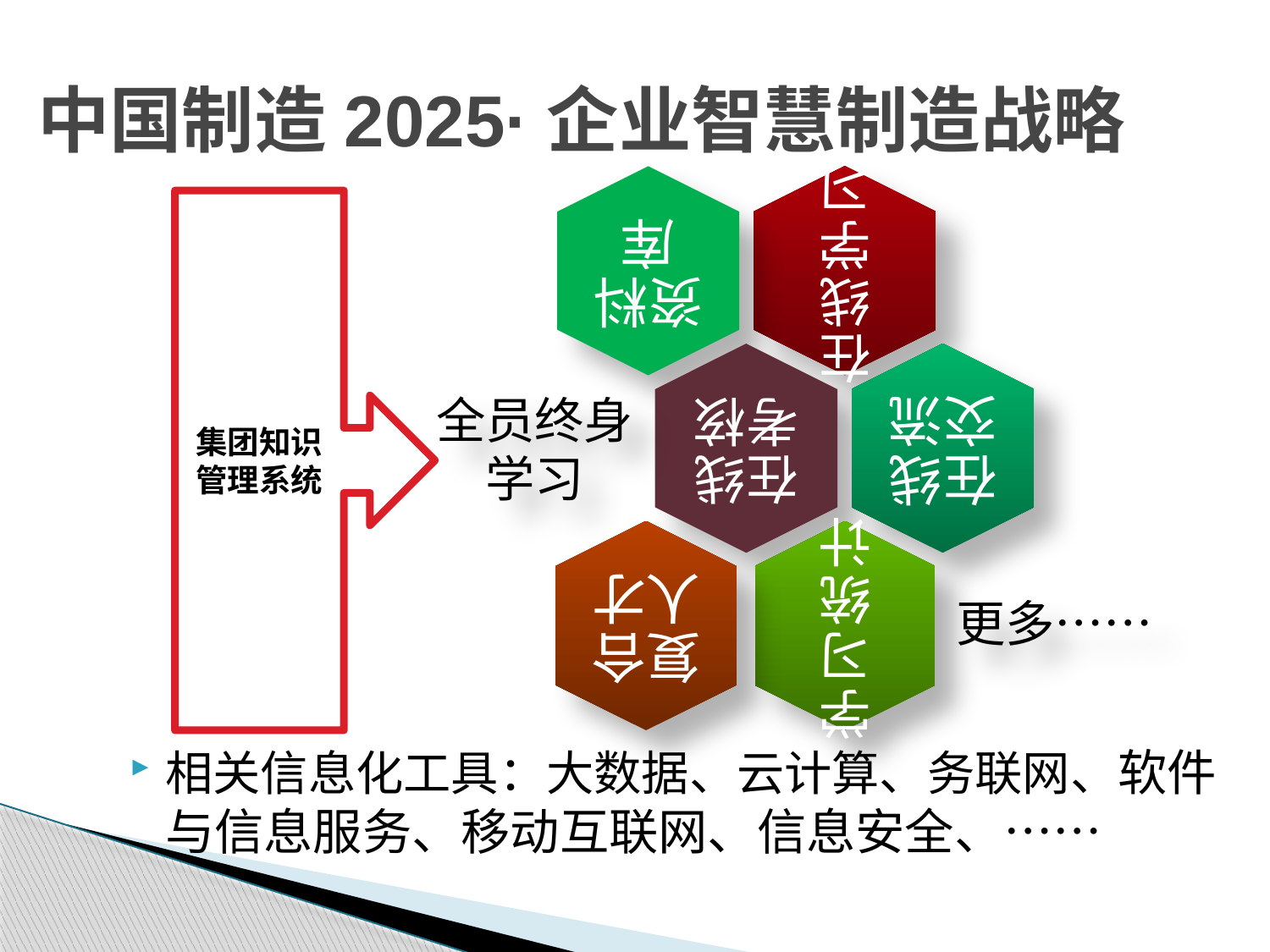

# 中国制造2025·企业智慧制造战略
在线学习
资料库
在线考核
全员终身学习
在线交流
学习统计
更多……
复合人才
集团知识管理系统
相关信息化工具：大数据、云计算、务联网、软件与信息服务、移动互联网、信息安全、……